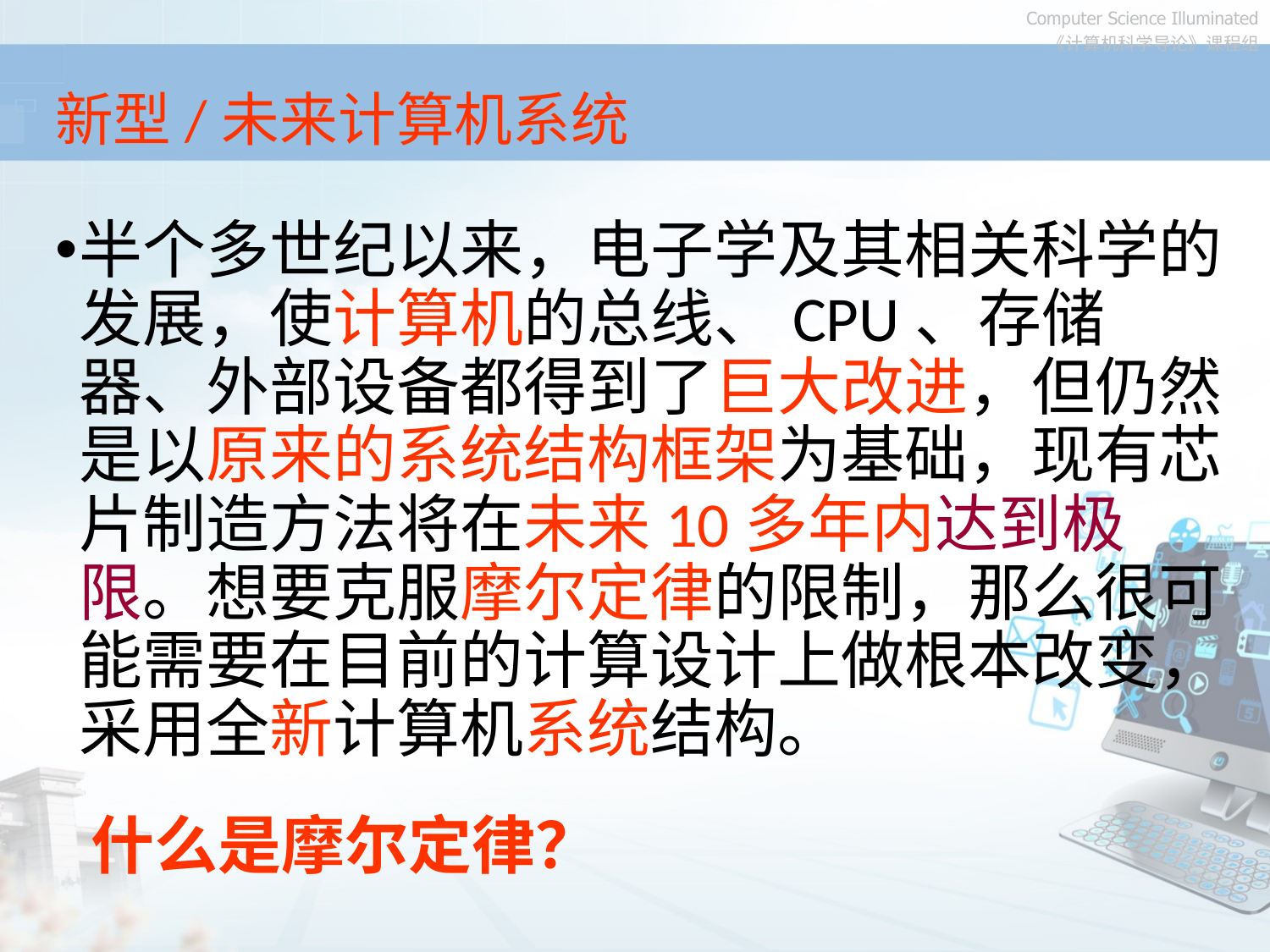

# 新型/未来计算机系统
半个多世纪以来，电子学及其相关科学的发展，使计算机的总线、CPU、存储器、外部设备都得到了巨大改进，但仍然是以原来的系统结构框架为基础，现有芯片制造方法将在未来10多年内达到极限。想要克服摩尔定律的限制，那么很可能需要在目前的计算设计上做根本改变，采用全新计算机系统结构。
什么是摩尔定律？